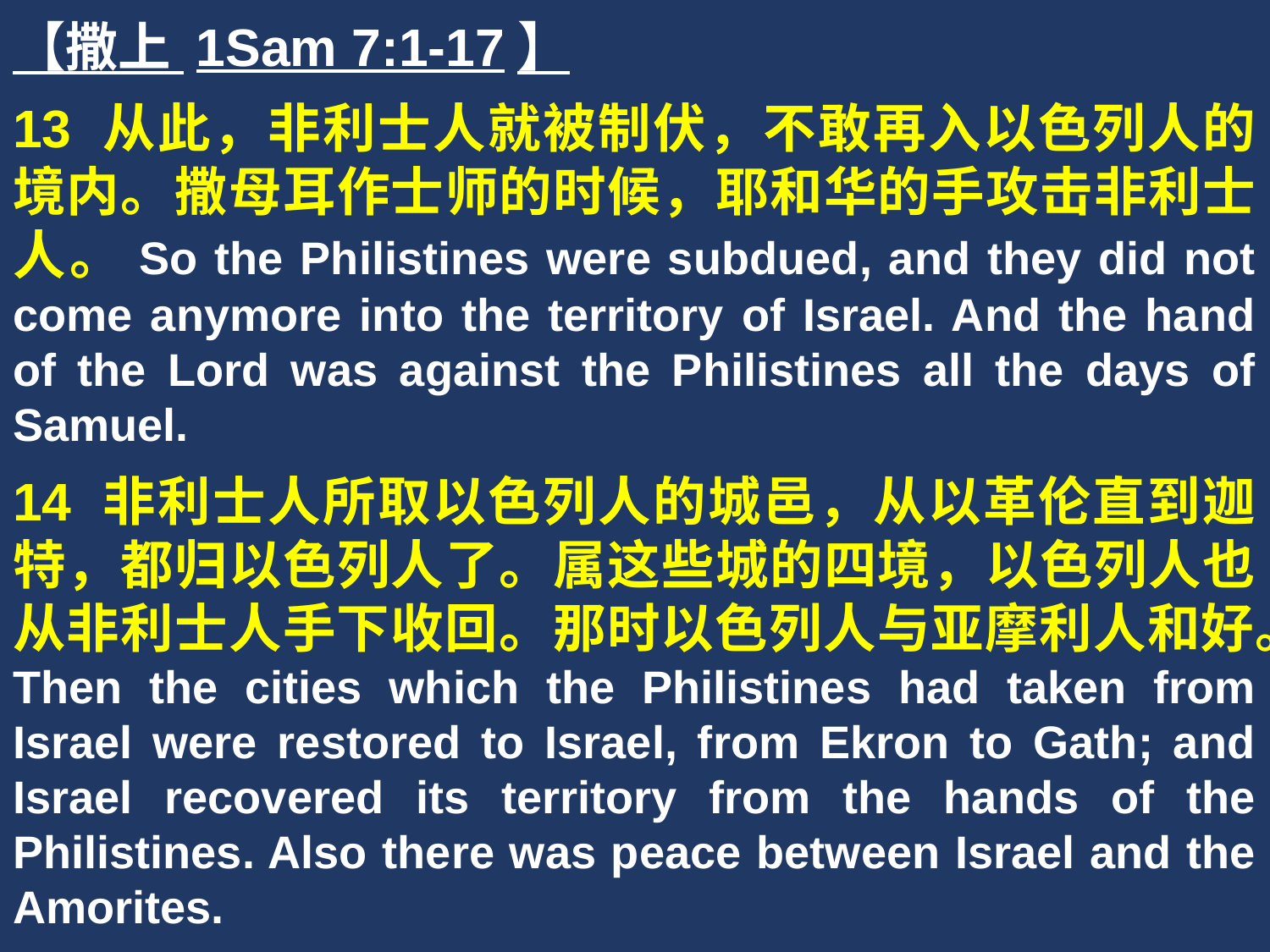

【撒上 1Sam 7:1-17】
13 从此，非利士人就被制伏，不敢再入以色列人的境内。撒母耳作士师的时候，耶和华的手攻击非利士人。So the Philistines were subdued, and they did not come anymore into the territory of Israel. And the hand of the Lord was against the Philistines all the days of Samuel.
14 非利士人所取以色列人的城邑，从以革伦直到迦特，都归以色列人了。属这些城的四境，以色列人也从非利士人手下收回。那时以色列人与亚摩利人和好。Then the cities which the Philistines had taken from Israel were restored to Israel, from Ekron to Gath; and Israel recovered its territory from the hands of the Philistines. Also there was peace between Israel and the Amorites.